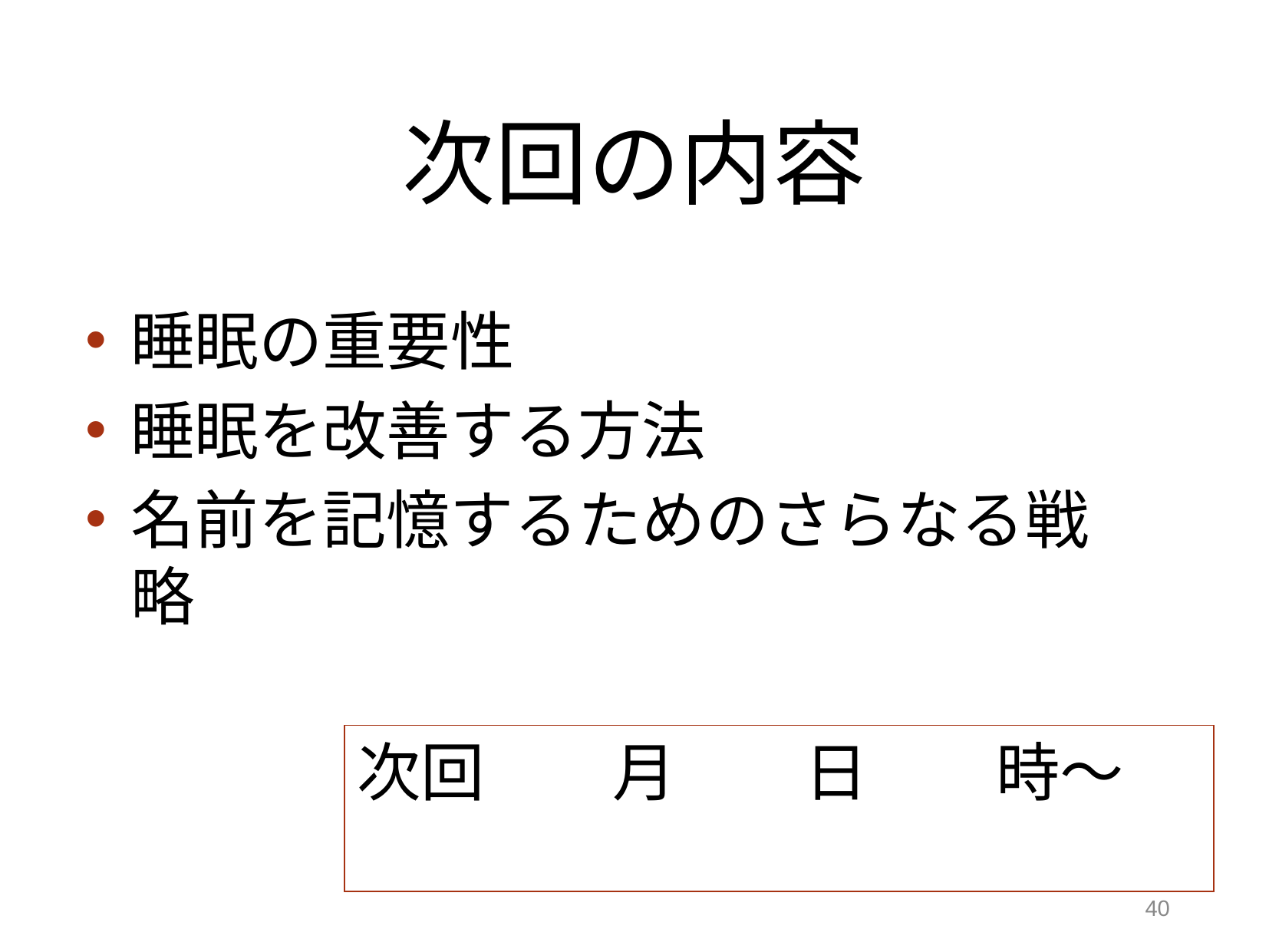

次回の内容
睡眠の重要性
睡眠を改善する方法
名前を記憶するためのさらなる戦略
次回　　月　　日　　時～
40